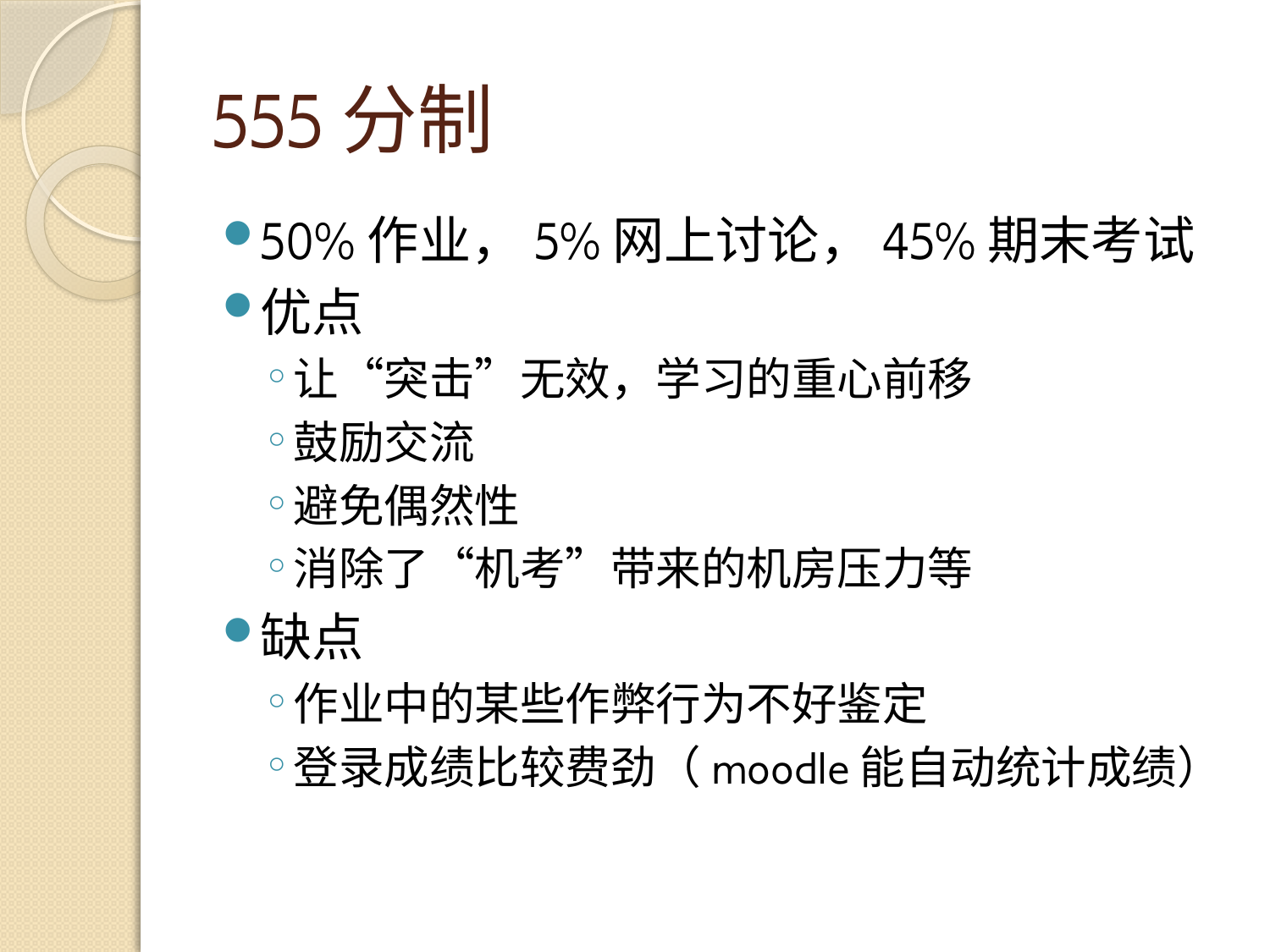

# 555分制
50%作业，5%网上讨论，45%期末考试
优点
让“突击”无效，学习的重心前移
鼓励交流
避免偶然性
消除了“机考”带来的机房压力等
缺点
作业中的某些作弊行为不好鉴定
登录成绩比较费劲（moodle能自动统计成绩）